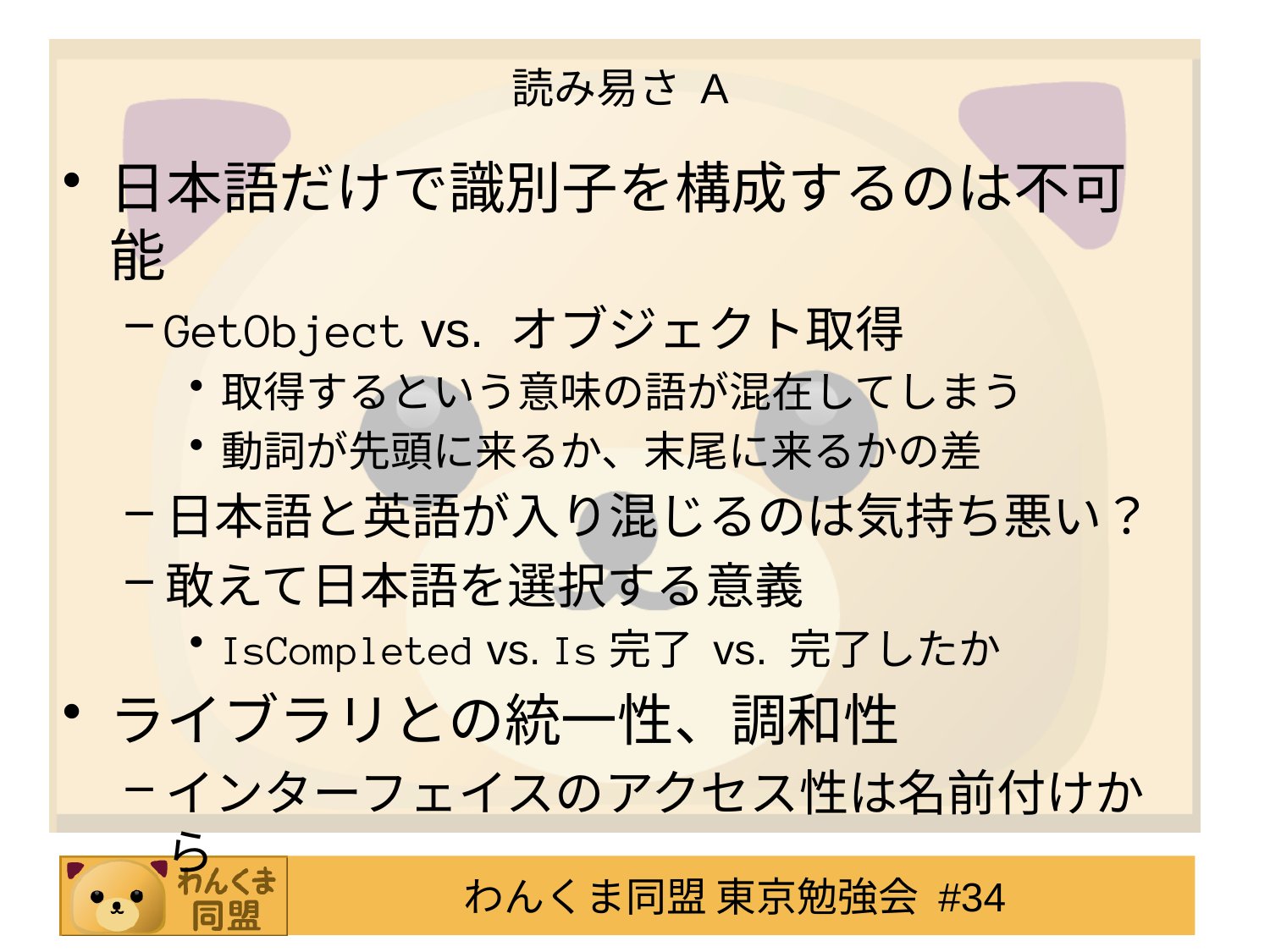

# 読み易さ A
日本語だけで識別子を構成するのは不可能
GetObject vs. オブジェクト取得
取得するという意味の語が混在してしまう
動詞が先頭に来るか、末尾に来るかの差
日本語と英語が入り混じるのは気持ち悪い？
敢えて日本語を選択する意義
IsCompleted vs. Is完了 vs. 完了したか
ライブラリとの統一性、調和性
インターフェイスのアクセス性は名前付けから